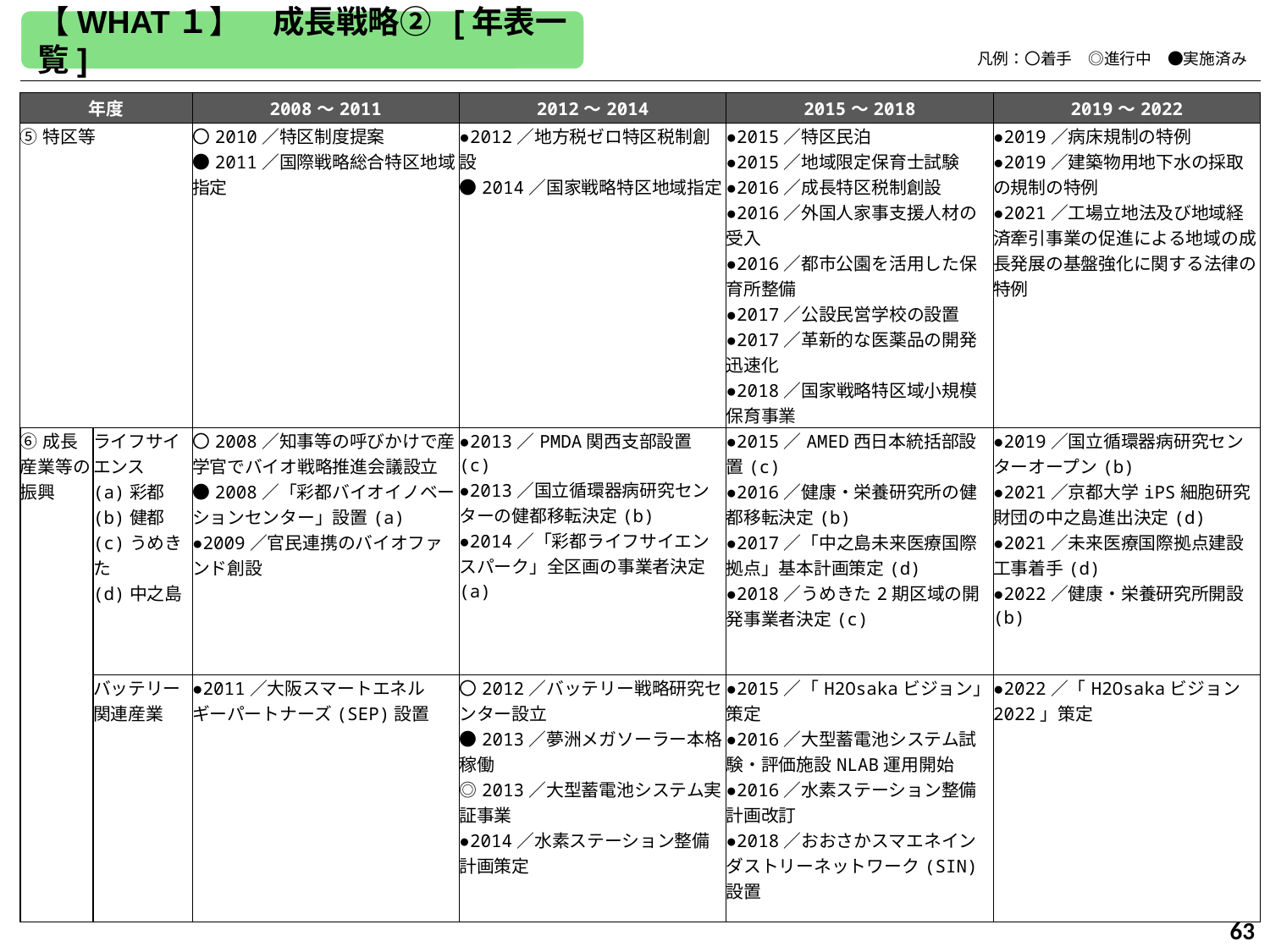

【WHAT１】　成長戦略②  [年表一覧]
　　　　凡例：〇着手　◎進行中　●実施済み
| 年度 |  | 2008～2011 | 2012～2014 | 2015～2018 | 2019～2022 |
| --- | --- | --- | --- | --- | --- |
| ⑤特区等 |  | 〇2010／特区制度提案 ●2011／国際戦略総合特区地域指定 | ●2012／地方税ゼロ特区税制創設 ●2014／国家戦略特区地域指定 | ●2015／特区民泊 ●2015／地域限定保育士試験 ●2016／成長特区税制創設 ●2016／外国人家事支援人材の受入 ●2016／都市公園を活用した保育所整備 ●2017／公設民営学校の設置 ●2017／革新的な医薬品の開発迅速化 ●2018／国家戦略特区域小規模保育事業 | ●2019／病床規制の特例 ●2019／建築物用地下水の採取の規制の特例 ●2021／工場立地法及び地域経済牽引事業の促進による地域の成長発展の基盤強化に関する法律の特例 |
| ➅成長産業等の振興 | ライフサイエンス (a)彩都 (b)健都 (c)うめきた (d)中之島 | 〇2008／知事等の呼びかけで産学官でバイオ戦略推進会議設立 ●2008／「彩都バイオイノベーションセンター」設置(a) ●2009／官民連携のバイオファンド創設 | ●2013／PMDA関西支部設置(c) ●2013／国立循環器病研究センターの健都移転決定(b) ●2014／「彩都ライフサイエンスパーク」全区画の事業者決定(a) | ●2015／AMED西日本統括部設置(c) ●2016／健康・栄養研究所の健都移転決定(b) ●2017／「中之島未来医療国際拠点」基本計画策定(d) ●2018／うめきた2期区域の開発事業者決定(c) | ●2019／国立循環器病研究センターオープン(b) ●2021／京都大学iPS細胞研究財団の中之島進出決定(d) ●2021／未来医療国際拠点建設工事着手(d) ●2022／健康・栄養研究所開設(b) |
|  | バッテリー関連産業 | ●2011／大阪スマートエネルギーパートナーズ(SEP)設置 | 〇2012／バッテリー戦略研究センター設立 ●2013／夢洲メガソーラー本格稼働 ◎2013／大型蓄電池システム実証事業 ●2014／水素ステーション整備計画策定 | ●2015／「H2Osakaビジョン」策定 ●2016／大型蓄電池システム試験・評価施設NLAB運用開始 ●2016／水素ステーション整備計画改訂 ●2018／おおさかスマエネインダストリーネットワーク(SIN)設置 | ●2022／「H2Osakaビジョン2022」策定 |
63